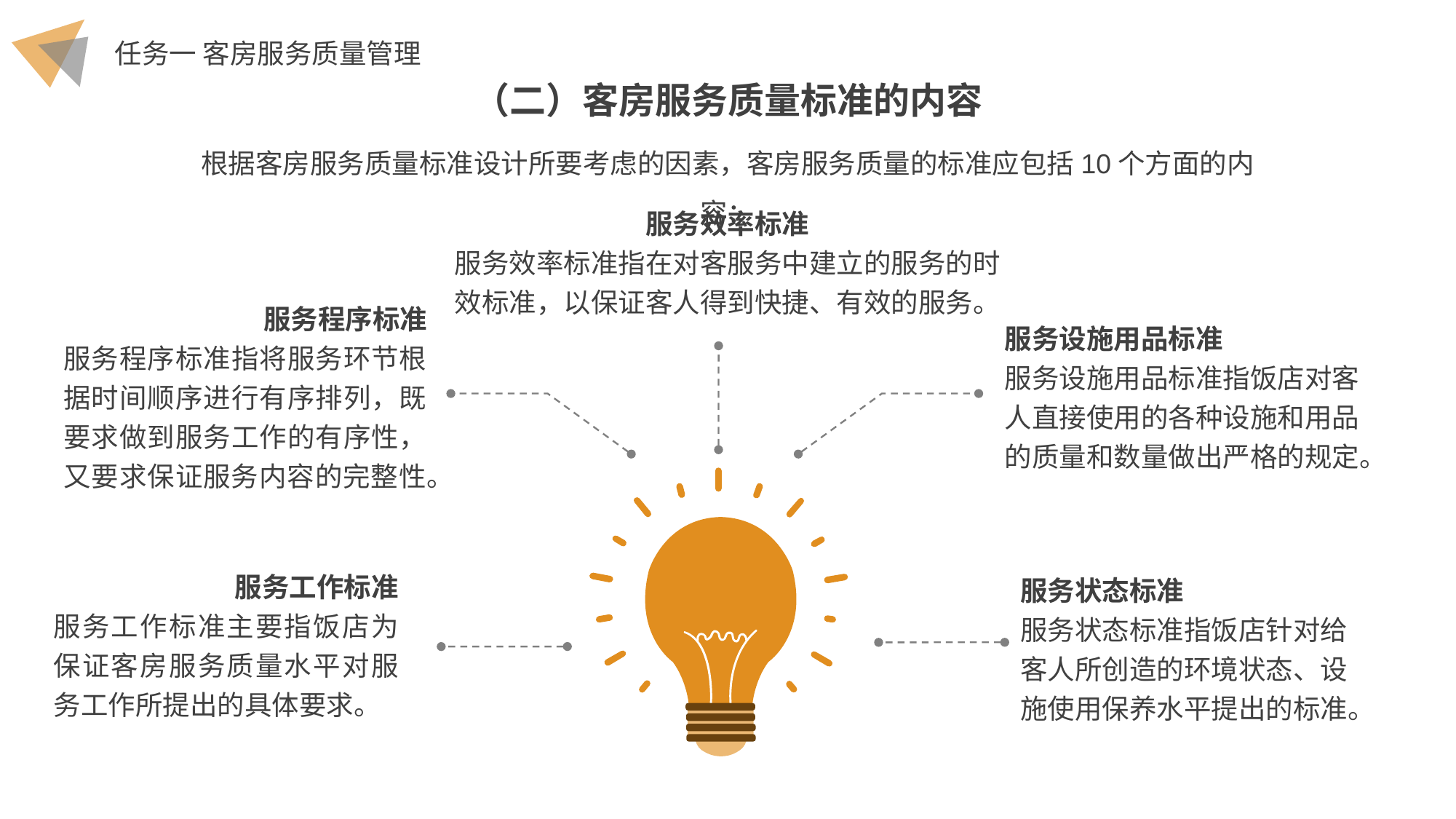

（二）客房服务质量标准的内容
根据客房服务质量标准设计所要考虑的因素，客房服务质量的标准应包括10个方面的内容：
服务效率标准
服务效率标准指在对客服务中建立的服务的时效标准，以保证客人得到快捷、有效的服务。
服务程序标准
服务程序标准指将服务环节根据时间顺序进行有序排列，既要求做到服务工作的有序性，又要求保证服务内容的完整性。
服务设施用品标准
服务设施用品标准指饭店对客人直接使用的各种设施和用品的质量和数量做出严格的规定。

服务工作标准
服务工作标准主要指饭店为保证客房服务质量水平对服务工作所提出的具体要求。
服务状态标准
服务状态标准指饭店针对给客人所创造的环境状态、设施使用保养水平提出的标准。